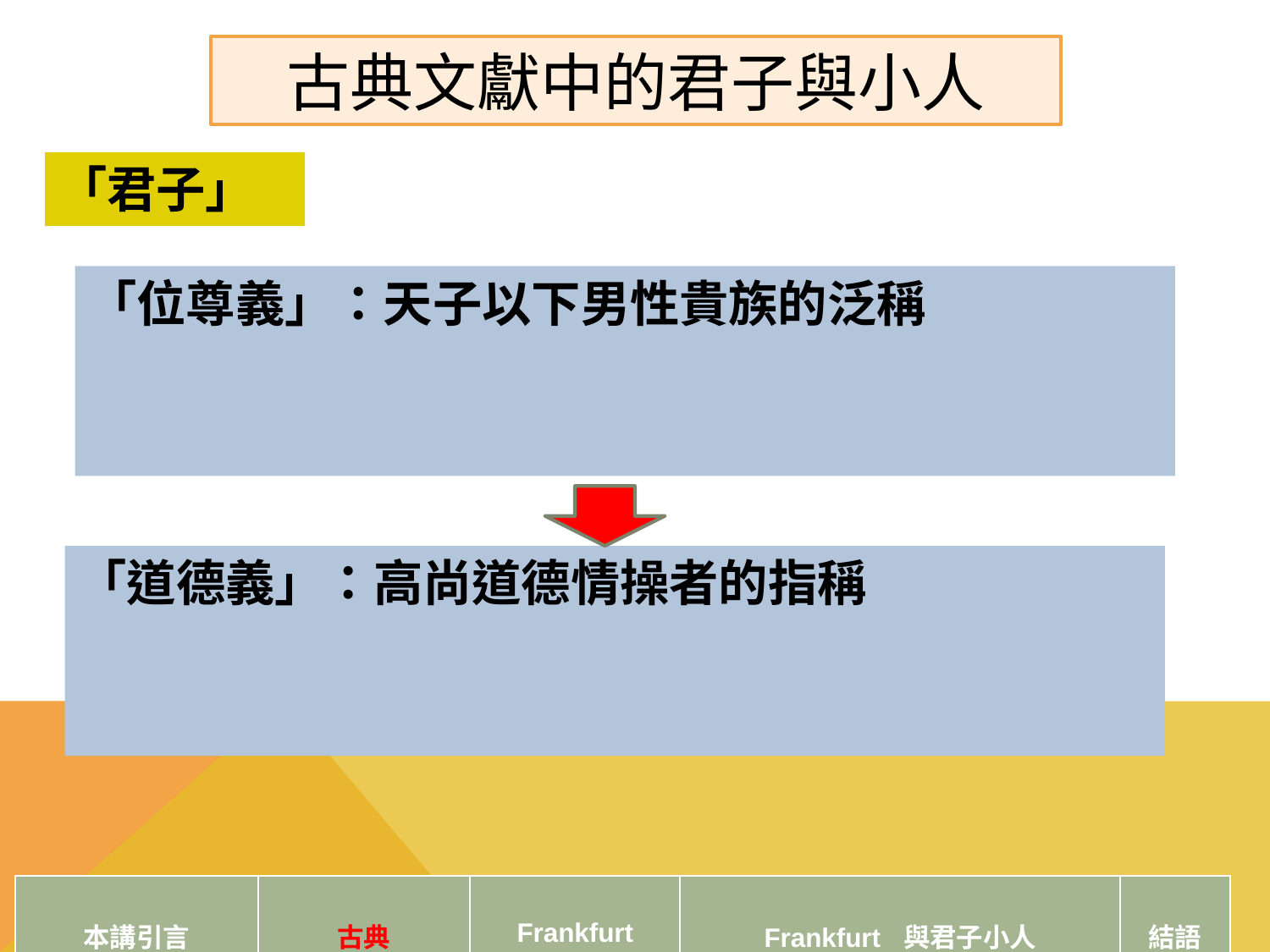

古典文獻中的君子與小人
「君子」
「位尊義」：天子以下男性貴族的泛稱

「道德義」：高尚道德情操者的指稱
| 本講引言 | 古典 | Frankfurt | Frankfurt 與君子小人 | 結語 |
| --- | --- | --- | --- | --- |